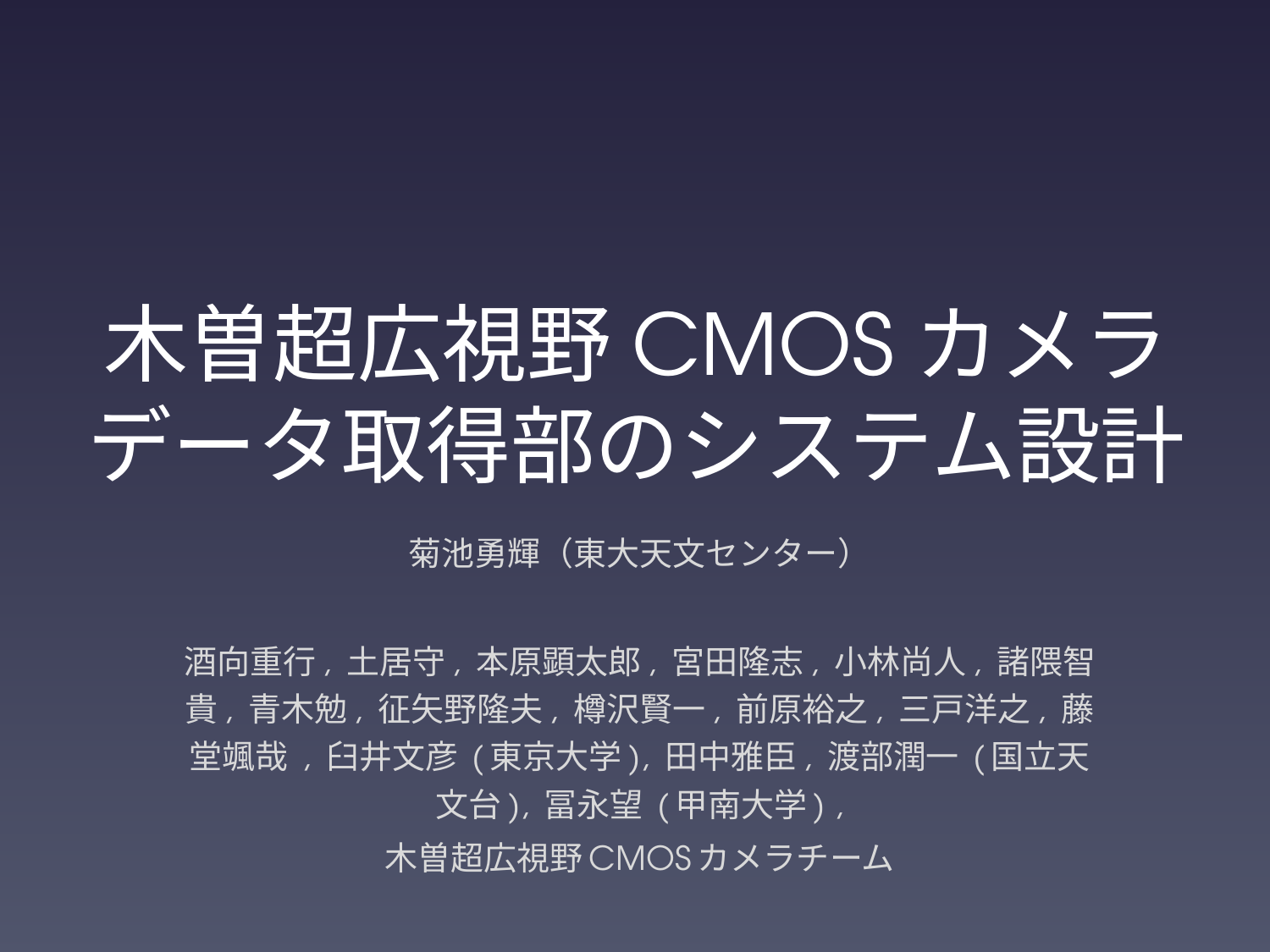

# 木曽超広視野CMOSカメラ データ取得部のシステム設計
菊池勇輝（東大天文センター）

酒向重行, 土居守, 本原顕太郎, 宮田隆志, 小林尚人, 諸隈智貴, 青木勉, 征矢野隆夫, 樽沢賢一, 前原裕之, 三戸洋之, 藤堂颯哉 , 臼井文彦 (東京大学), 田中雅臣, 渡部潤一 (国立天文台), 冨永望 (甲南大学) ,
木曽超広視野CMOSカメラチーム